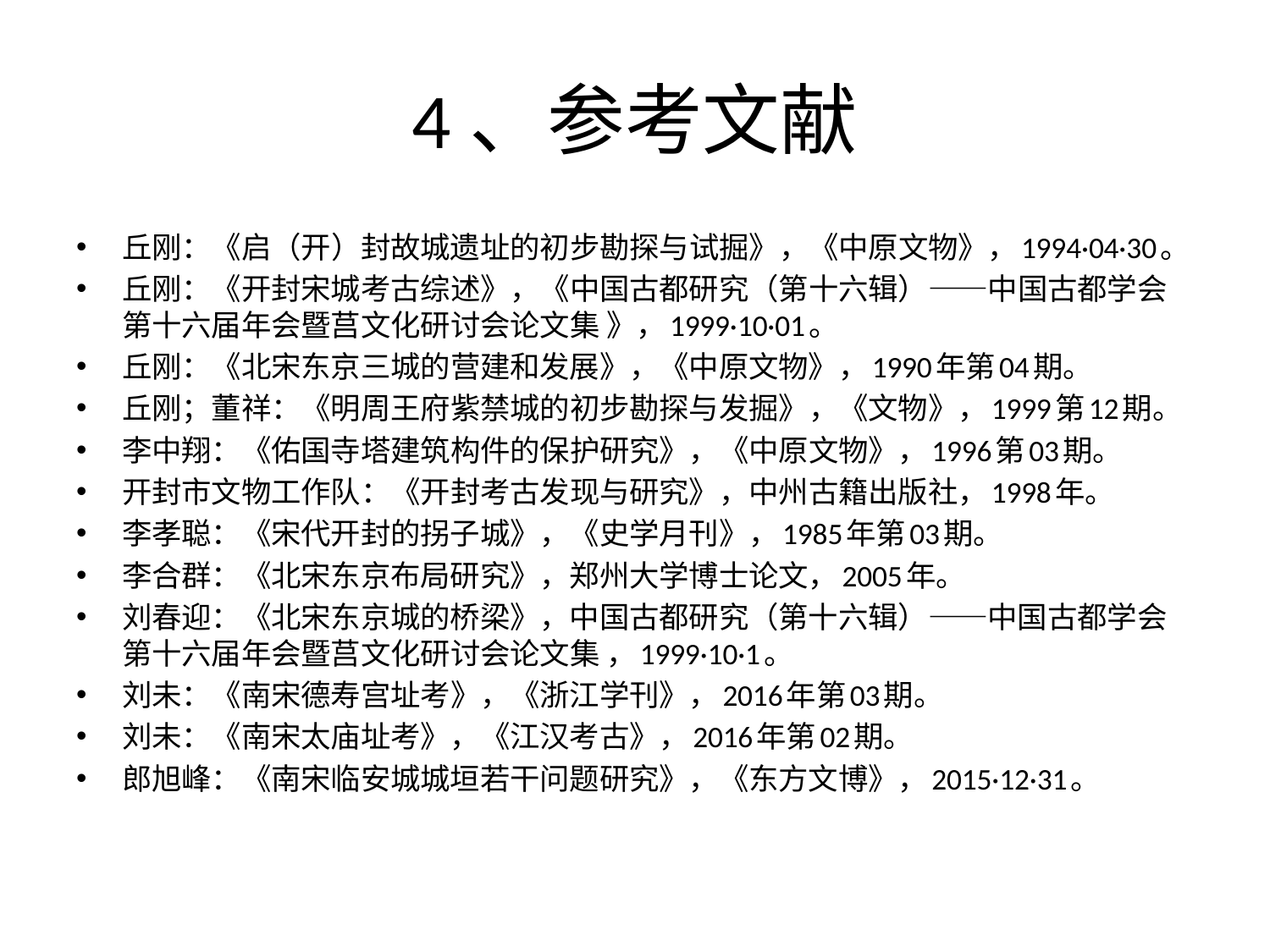

# 4、参考文献
丘刚：《启（开）封故城遗址的初步勘探与试掘》，《中原文物》，1994·04·30。
丘刚：《开封宋城考古综述》，《中国古都研究（第十六辑）——中国古都学会第十六届年会暨莒文化研讨会论文集 》，1999·10·01。
丘刚：《北宋东京三城的营建和发展》，《中原文物》，1990年第04期。
丘刚；董祥：《明周王府紫禁城的初步勘探与发掘》，《文物》，1999第12期。
李中翔：《佑国寺塔建筑构件的保护研究》，《中原文物》，1996第03期。
开封市文物工作队：《开封考古发现与研究》，中州古籍出版社，1998年。
李孝聪：《宋代开封的拐子城》，《史学月刊》，1985年第03期。
李合群：《北宋东京布局研究》，郑州大学博士论文，2005年。
刘春迎：《北宋东京城的桥梁》，中国古都研究（第十六辑）——中国古都学会第十六届年会暨莒文化研讨会论文集 ，1999·10·1。
刘未：《南宋德寿宫址考》，《浙江学刊》，2016年第03期。
刘未：《南宋太庙址考》，《江汉考古》，2016年第02期。
郎旭峰：《南宋临安城城垣若干问题研究》，《东方文博》，2015·12·31。